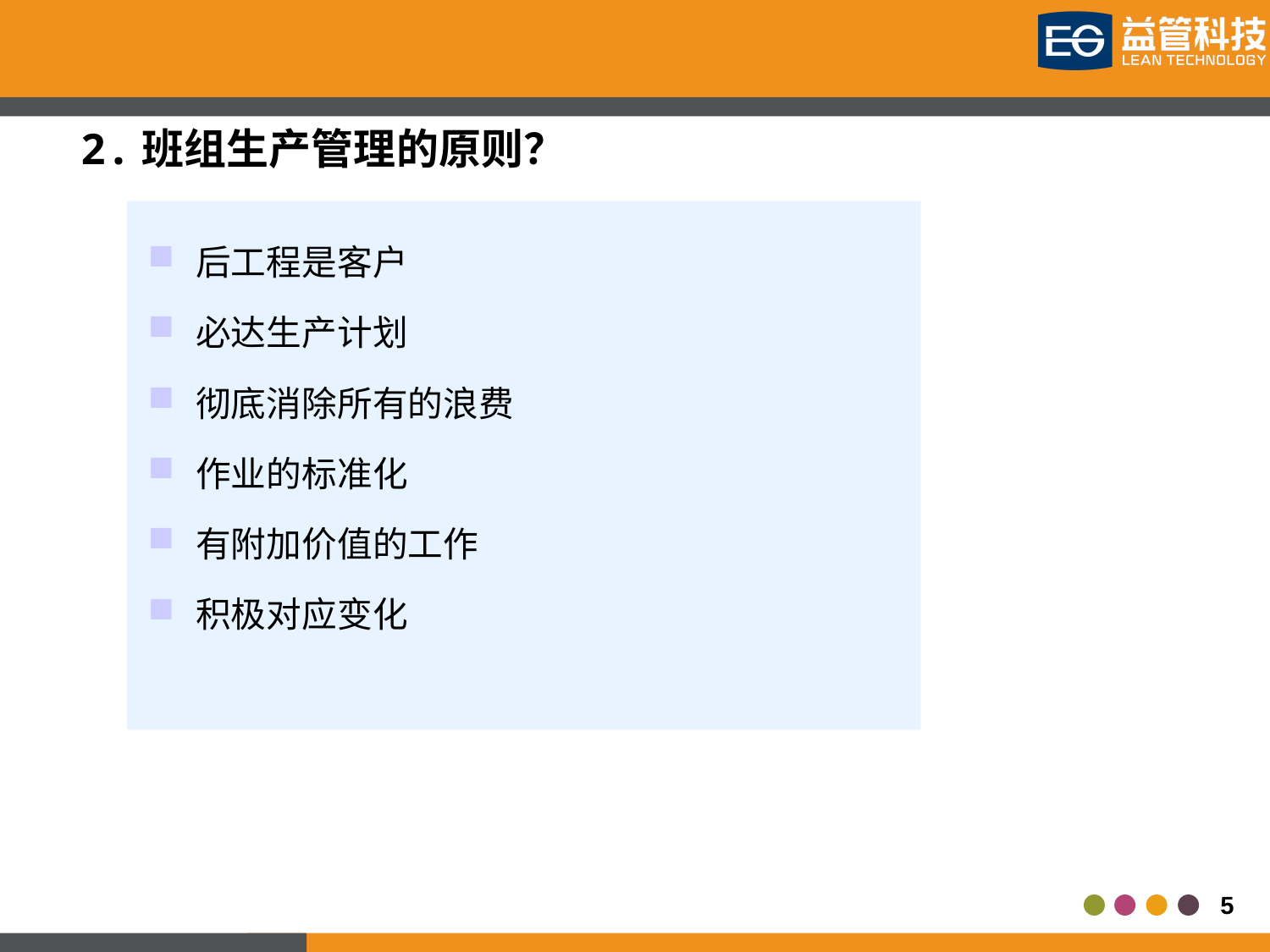

2.班组生产管理的原则？

后工程是客户
必达生产计划
彻底消除所有的浪费
作业的标准化
有附加价值的工作
积极对应变化